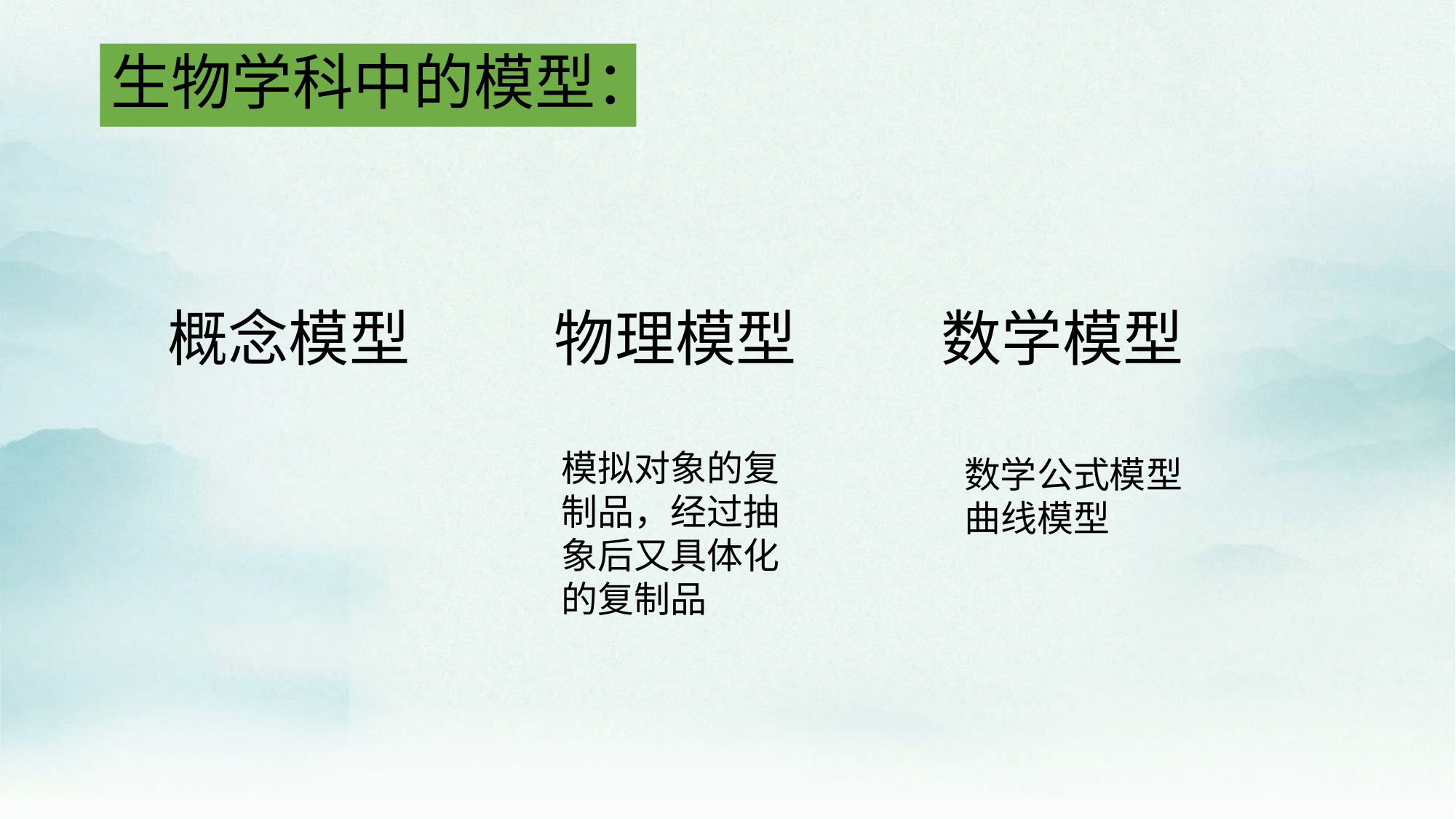

生物学科中的模型：
概念模型
物理模型
数学模型
模拟对象的复制品，经过抽象后又具体化的复制品
数学公式模型
曲线模型